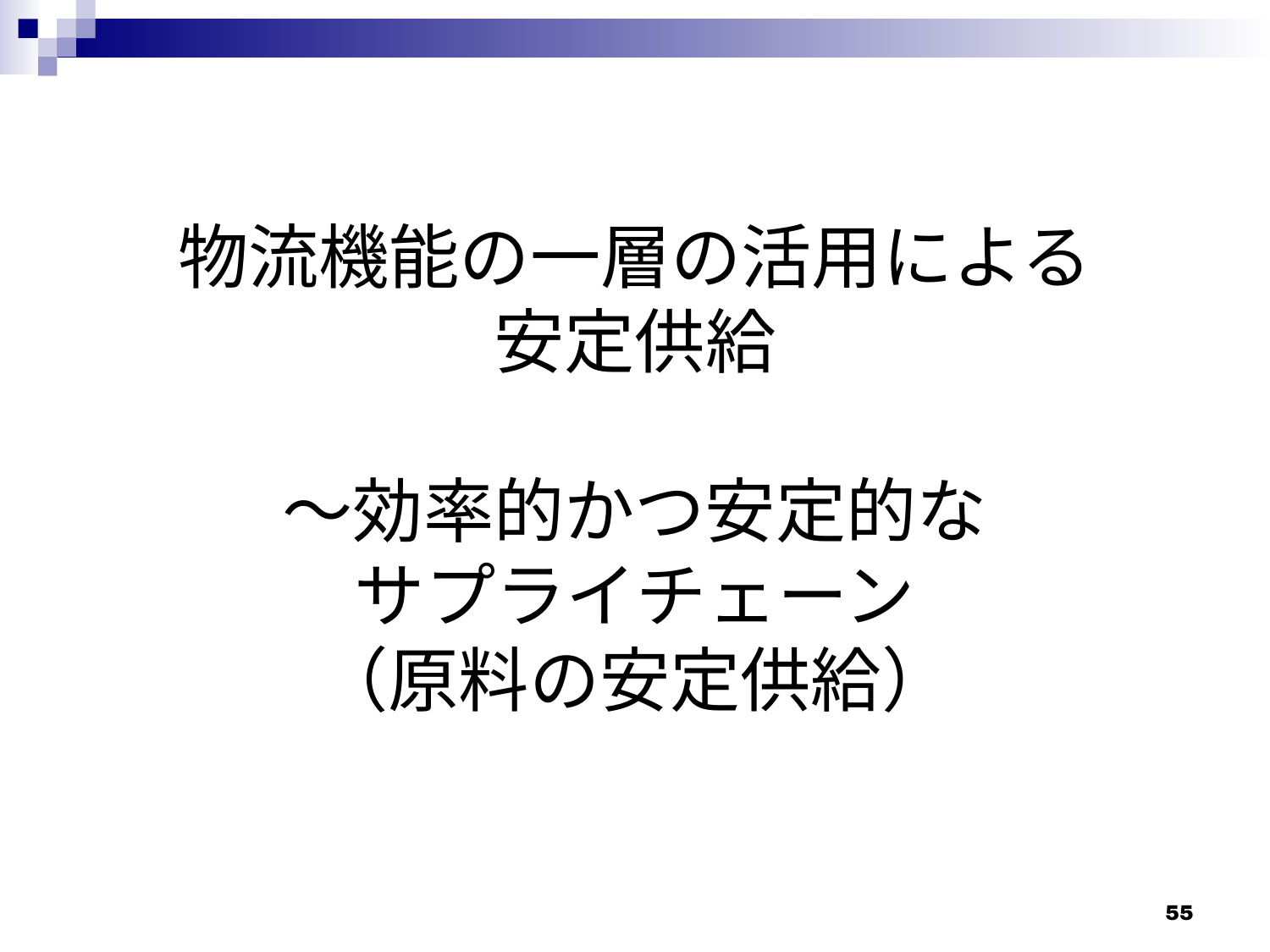

物流機能の一層の活用による
安定供給

～効率的かつ安定的な
サプライチェーン
（原料の安定供給）
55